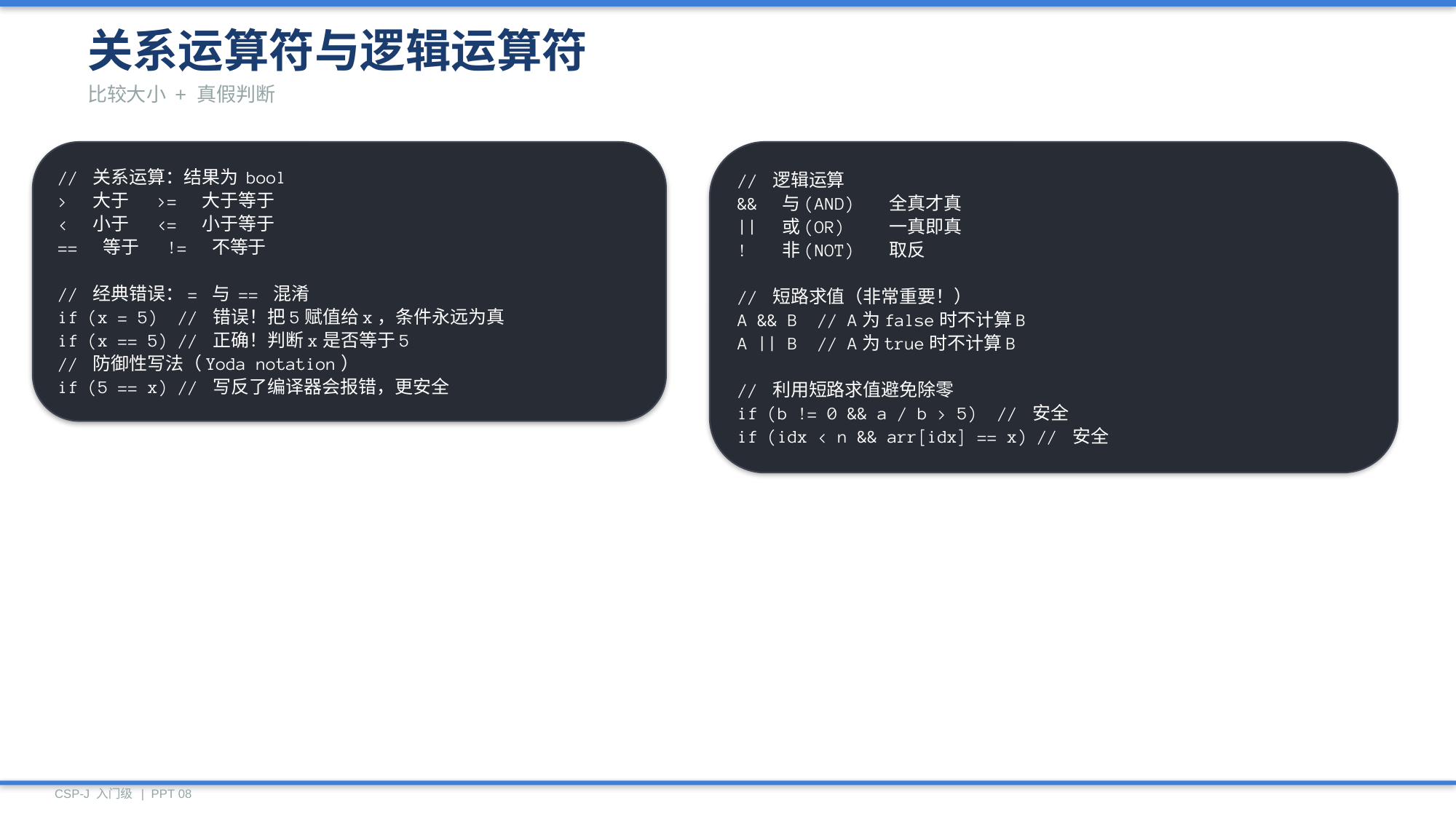

关系运算符与逻辑运算符
比较大小 + 真假判断
// 关系运算：结果为 bool
>  大于      >=  大于等于
<  小于      <=  小于等于
==  等于      !=  不等于

// 经典错误：= 与 == 混淆
if (x = 5)  // 错误！把5赋值给x，条件永远为真
if (x == 5) // 正确！判断x是否等于5
// 防御性写法（Yoda notation）
if (5 == x) // 写反了编译器会报错，更安全
// 逻辑运算
&&  与(AND)   全真才真
||  或(OR)    一真即真
!   非(NOT)   取反

// 短路求值（非常重要！）
A && B  // A为false时不计算B
A || B  // A为true时不计算B

// 利用短路求值避免除零
if (b != 0 && a / b > 5)  // 安全
if (idx < n && arr[idx] == x) // 安全

CSP-J 入门级  |  PPT 08